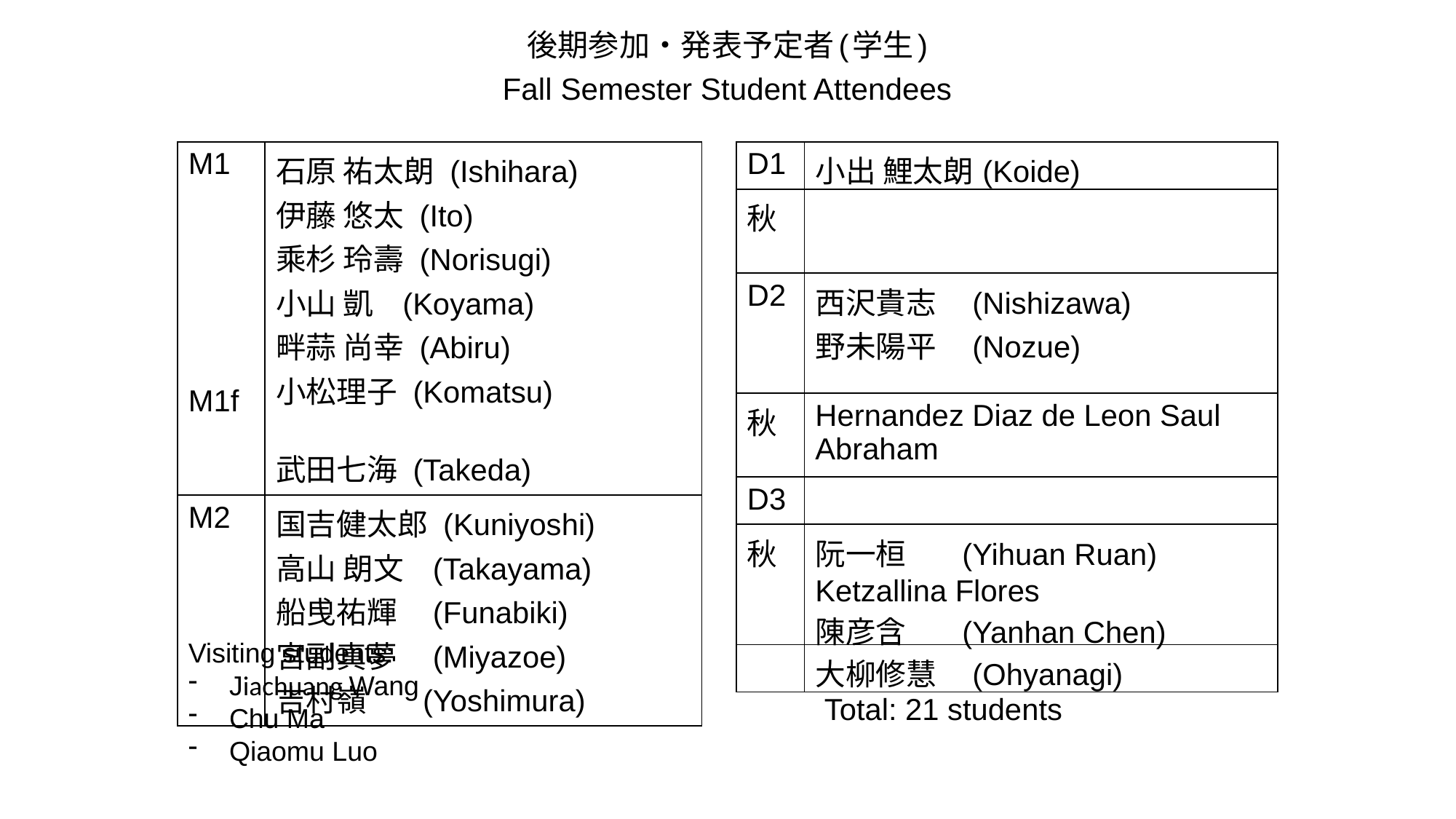

後期参加・発表予定者(学生)
Fall Semester Student Attendees
| M1 M1f | 石原 祐太朗 (Ishihara) 伊藤 悠太 (Ito) 乘杉 玲壽 (Norisugi) 小山 凱 (Koyama) 畔蒜 尚幸 (Abiru) 小松理子 (Komatsu) 武田七海 (Takeda) |
| --- | --- |
| M2 | 国吉健太郎 (Kuniyoshi) 高山 朗文 (Takayama) 船曵祐輝 (Funabiki) 宮副真夢 (Miyazoe) 吉村嶺 (Yoshimura) |
| D1 | 小出 鯉太朗(Koide) |
| --- | --- |
| 秋 |  |
| D2 | 西沢貴志 (Nishizawa) 野未陽平 (Nozue) |
| 秋 | Hernandez Diaz de Leon Saul Abraham |
| D3 |  |
| 秋 | 阮一桓 (Yihuan Ruan) Ketzallina Flores 陳彦含 (Yanhan Chen) |
|  | 大柳修慧 (Ohyanagi) |
Visiting students:
Jiachuang Wang
Chu Ma
Qiaomu Luo
Total: 21 students